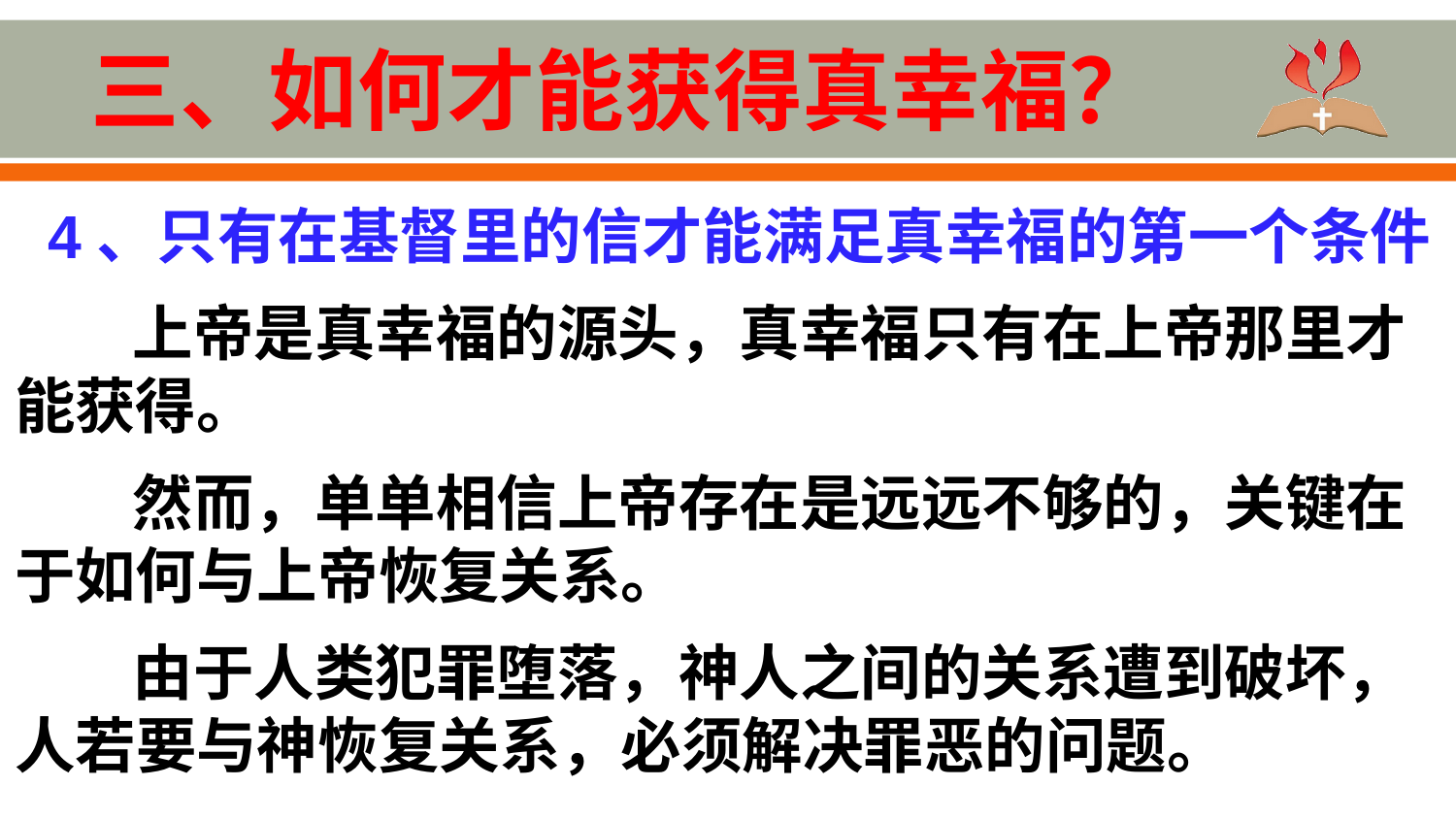

# 三、如何才能获得真幸福？
  4、只有在基督里的信才能满足真幸福的第一个条件
上帝是真幸福的源头，真幸福只有在上帝那里才能获得。
然而，单单相信上帝存在是远远不够的，关键在于如何与上帝恢复关系。
由于人类犯罪堕落，神人之间的关系遭到破坏，人若要与神恢复关系，必须解决罪恶的问题。